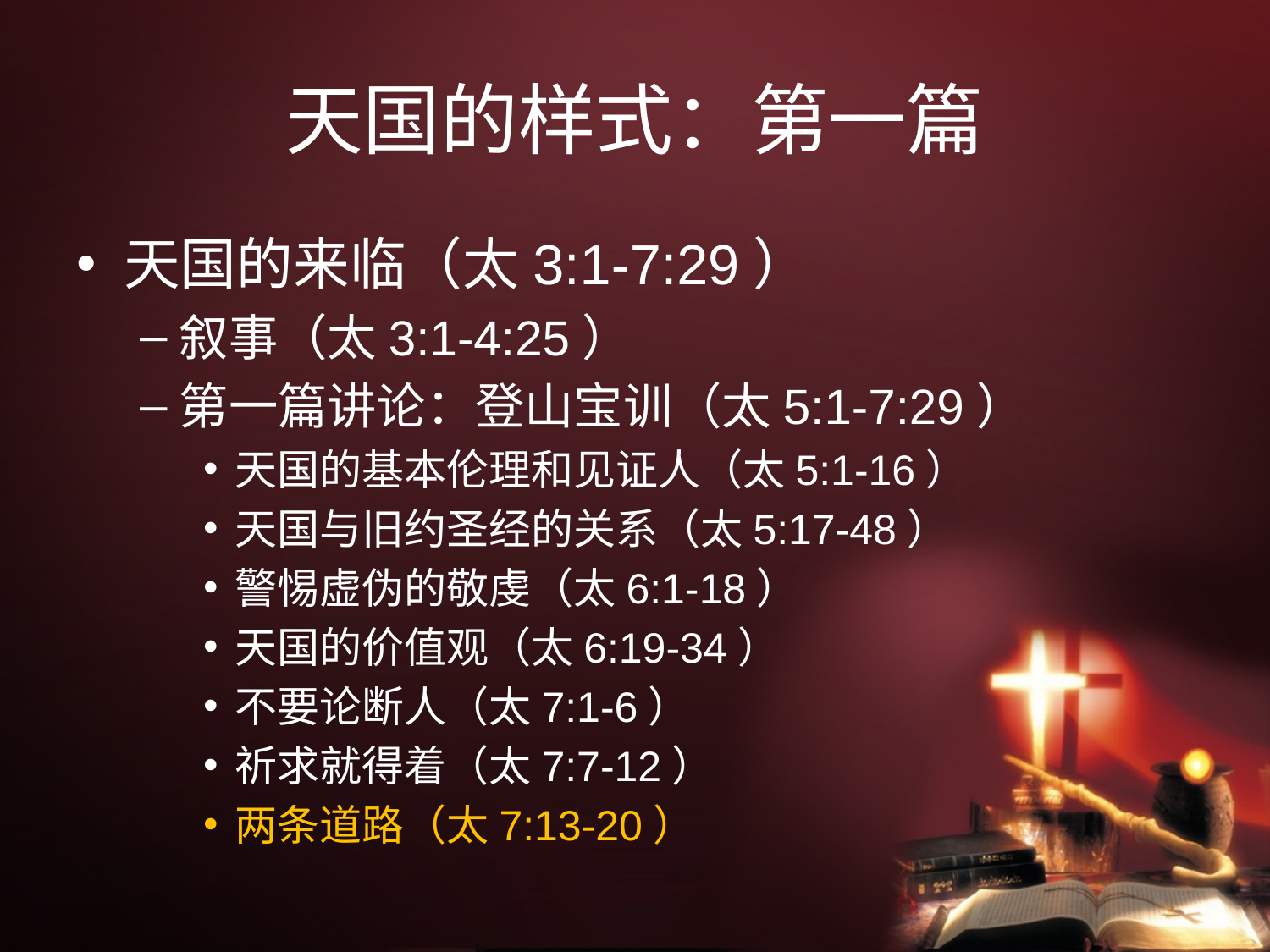

# 天国的样式：第一篇
天国的来临（太3:1-7:29）
叙事（太3:1-4:25）
第一篇讲论：登山宝训（太5:1-7:29）
天国的基本伦理和见证人（太5:1-16）
天国与旧约圣经的关系（太5:17-48）
警惕虚伪的敬虔（太6:1-18）
天国的价值观（太6:19-34）
不要论断人（太7:1-6）
祈求就得着（太7:7-12）
两条道路（太7:13-20）